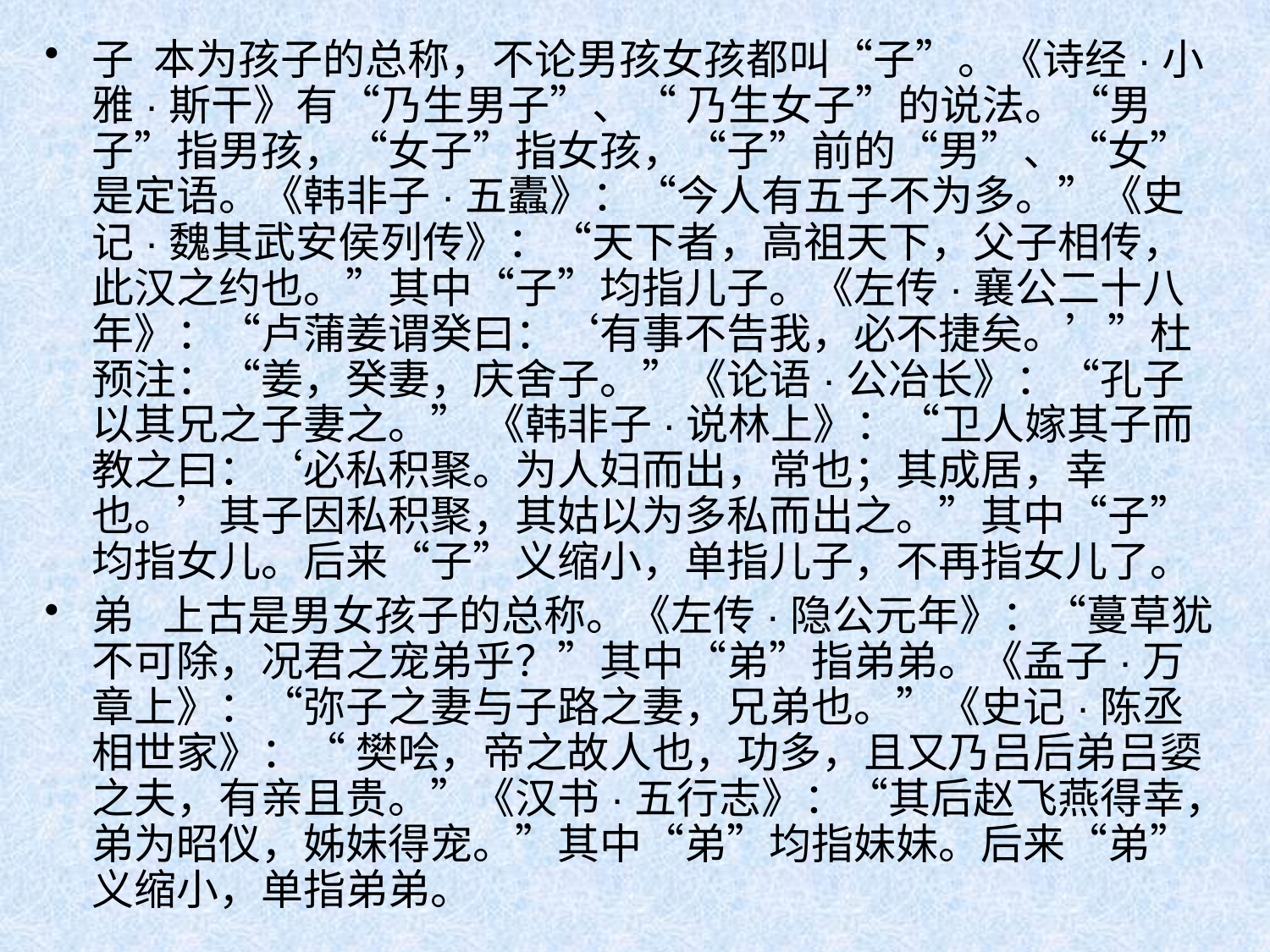

子  本为孩子的总称，不论男孩女孩都叫“子”。《诗经·小雅·斯干》有“乃生男子”、“ 乃生女子”的说法。“男子”指男孩，“女子”指女孩，“子”前的“男”、“女”是定语。《韩非子·五蠹》：“今人有五子不为多。”《史记·魏其武安侯列传》：“天下者，高祖天下，父子相传，此汉之约也。”其中“子”均指儿子。《左传·襄公二十八年》：“卢蒲姜谓癸曰：‘有事不告我，必不捷矣。’”杜预注：“姜，癸妻，庆舍子。”《论语·公冶长》：“孔子以其兄之子妻之。” 《韩非子·说林上》：“卫人嫁其子而教之曰：‘必私积聚。为人妇而出，常也；其成居，幸也。’其子因私积聚，其姑以为多私而出之。”其中“子”均指女儿。后来“子”义缩小，单指儿子，不再指女儿了。
弟   上古是男女孩子的总称。《左传·隐公元年》：“蔓草犹不可除，况君之宠弟乎？”其中“弟”指弟弟。《孟子·万章上》：“弥子之妻与子路之妻，兄弟也。”《史记·陈丞相世家》：“ 樊哙，帝之故人也，功多，且又乃吕后弟吕媭之夫，有亲且贵。”《汉书·五行志》：“其后赵飞燕得幸，弟为昭仪，姊妹得宠。”其中“弟”均指妹妹。后来“弟”义缩小，单指弟弟。